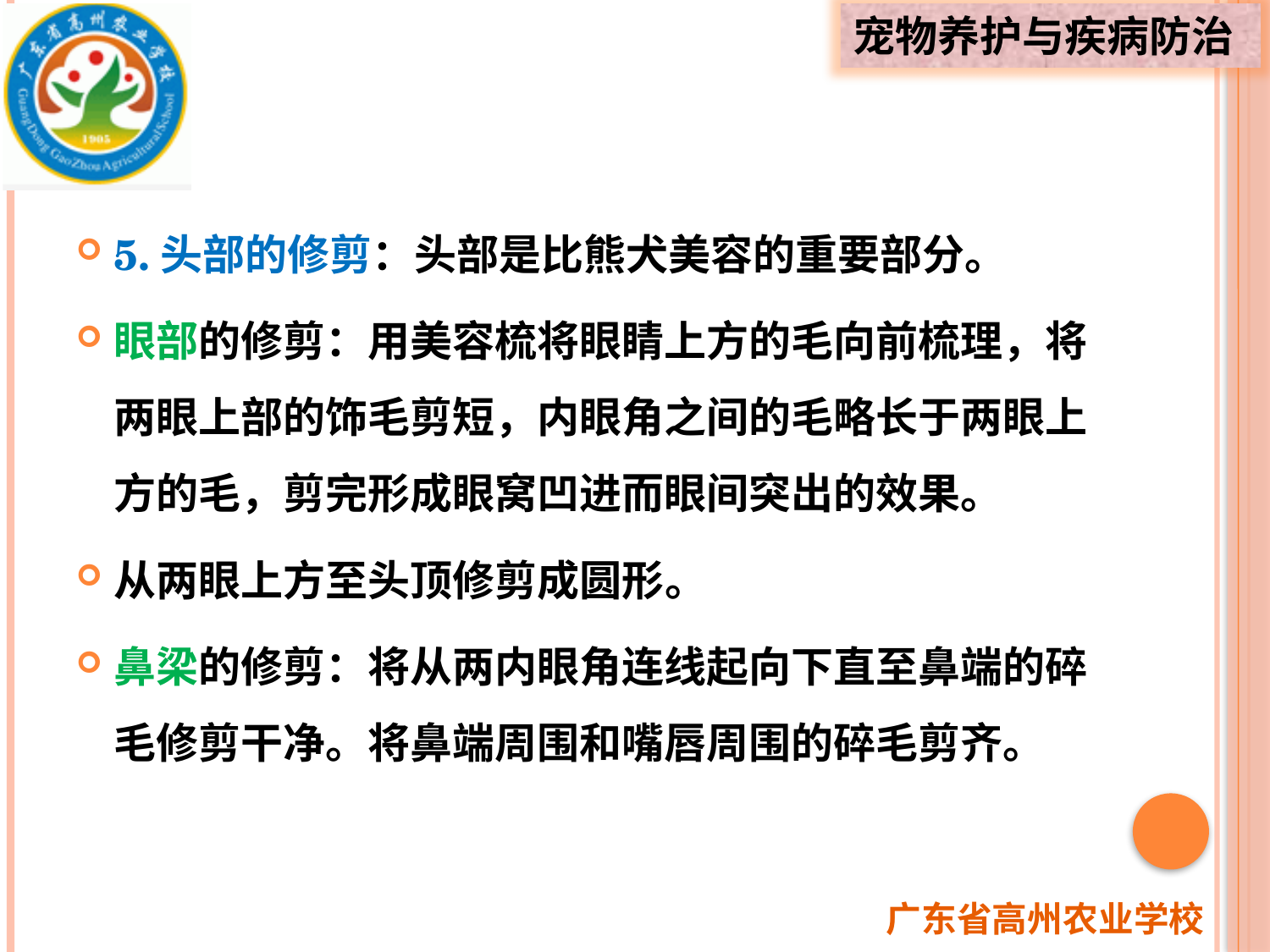

5.头部的修剪：头部是比熊犬美容的重要部分。
眼部的修剪：用美容梳将眼睛上方的毛向前梳理，将两眼上部的饰毛剪短，内眼角之间的毛略长于两眼上方的毛，剪完形成眼窝凹进而眼间突出的效果。
从两眼上方至头顶修剪成圆形。
鼻梁的修剪：将从两内眼角连线起向下直至鼻端的碎毛修剪干净。将鼻端周围和嘴唇周围的碎毛剪齐。